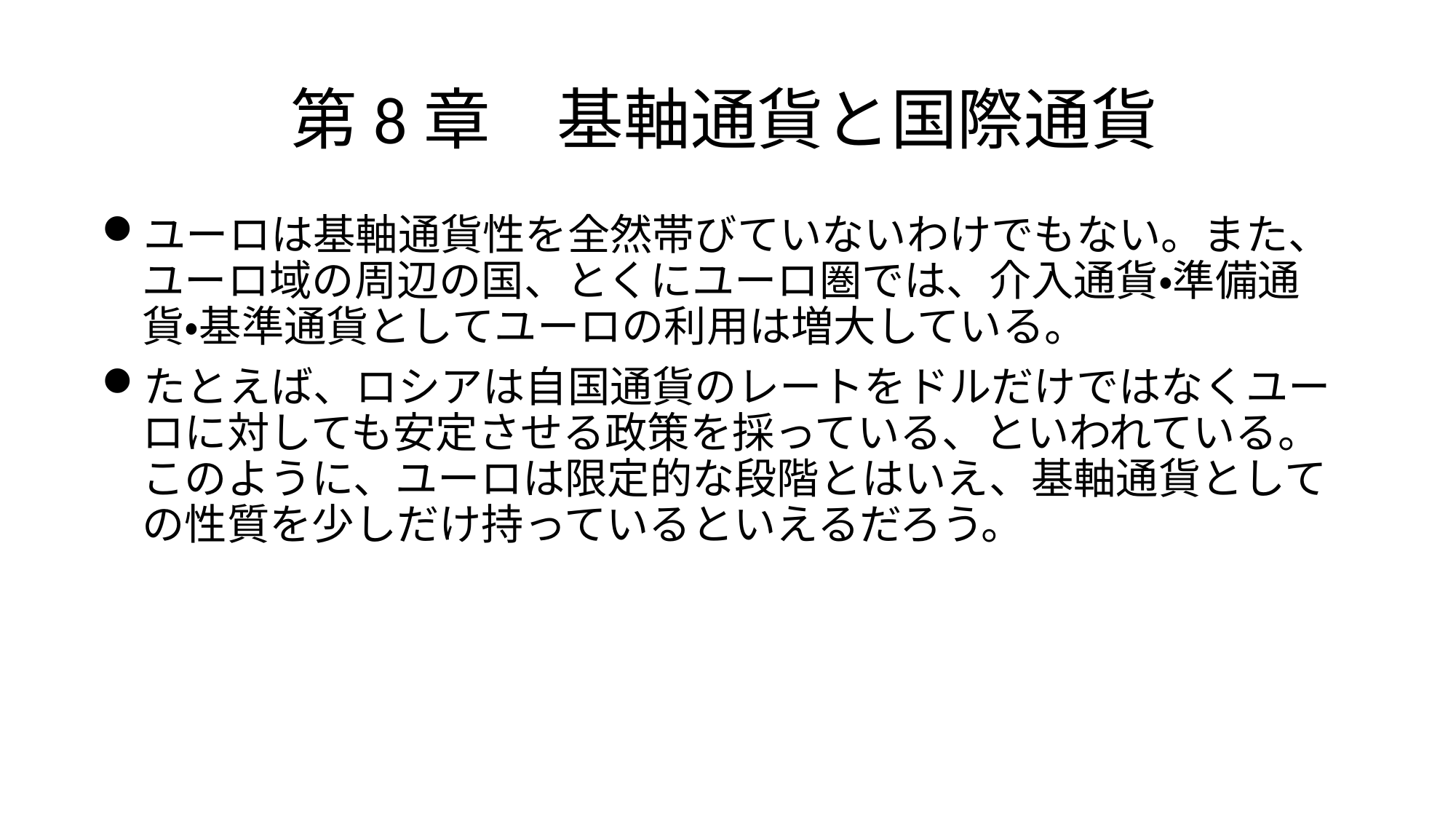

# 第8章　基軸通貨と国際通貨
ユーロは基軸通貨性を全然帯びていないわけでもない。また、ユーロ域の周辺の国、とくにユーロ圏では、介入通貨・準備通貨・基準通貨としてユーロの利用は増大している。
たとえば、ロシアは自国通貨のレートをドルだけではなくユーロに対しても安定させる政策を採っている、といわれている。このように、ユーロは限定的な段階とはいえ、基軸通貨としての性質を少しだけ持っているといえるだろう。